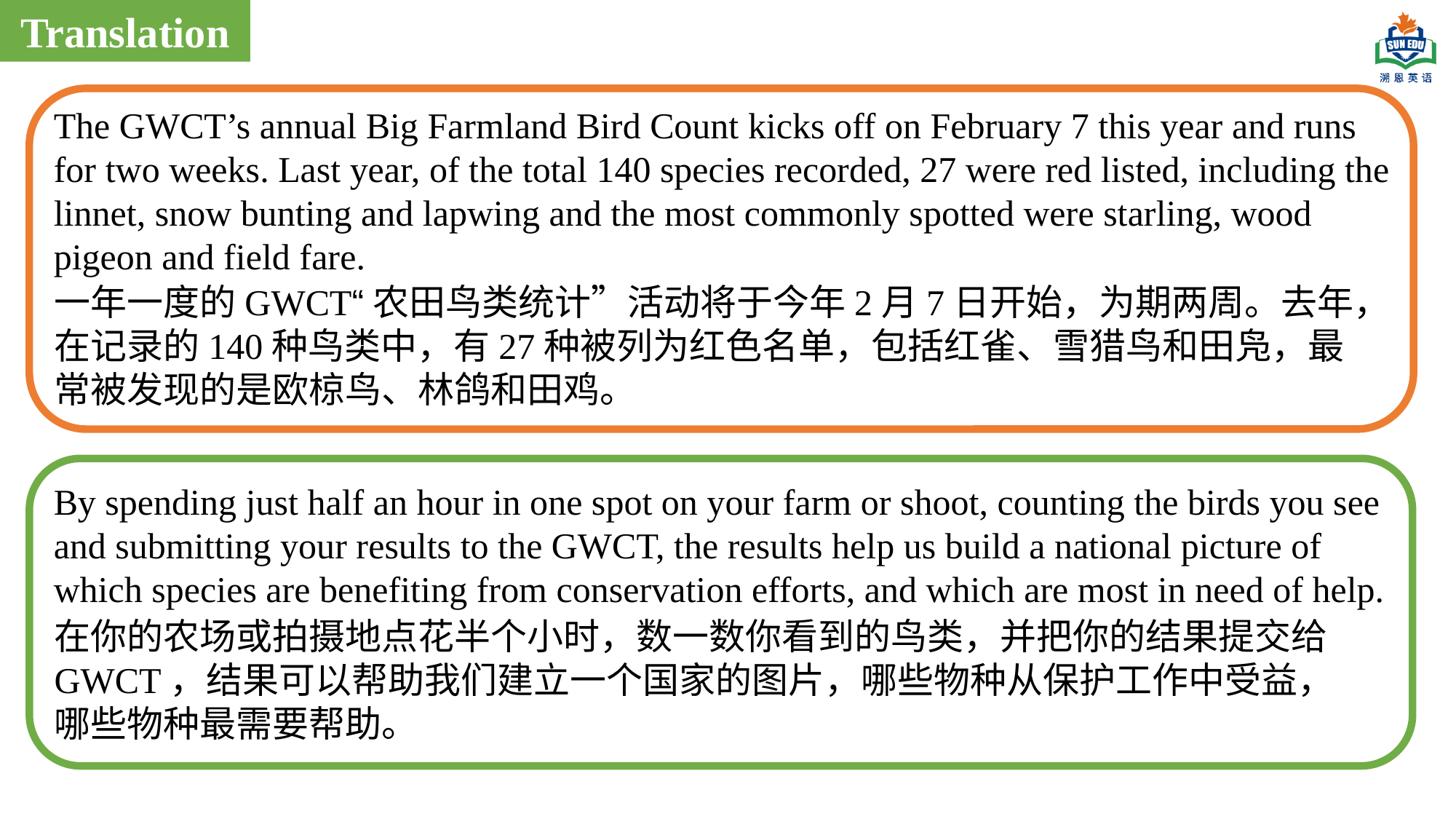

Translation

The GWCT’s annual Big Farmland Bird Count kicks off on February 7 this year and runs for two weeks. Last year, of the total 140 species recorded, 27 were red listed, including the linnet, snow bunting and lapwing and the most commonly spotted were starling, wood pigeon and field fare.

一年一度的GWCT“农田鸟类统计”活动将于今年2月7日开始，为期两周。去年，在记录的140种鸟类中，有27种被列为红色名单，包括红雀、雪猎鸟和田凫，最常被发现的是欧椋鸟、林鸽和田鸡。

By spending just half an hour in one spot on your farm or shoot, counting the birds you see and submitting your results to the GWCT, the results help us build a national picture of which species are benefiting from conservation efforts, and which are most in need of help.
在你的农场或拍摄地点花半个小时，数一数你看到的鸟类，并把你的结果提交给GWCT，结果可以帮助我们建立一个国家的图片，哪些物种从保护工作中受益，哪些物种最需要帮助。